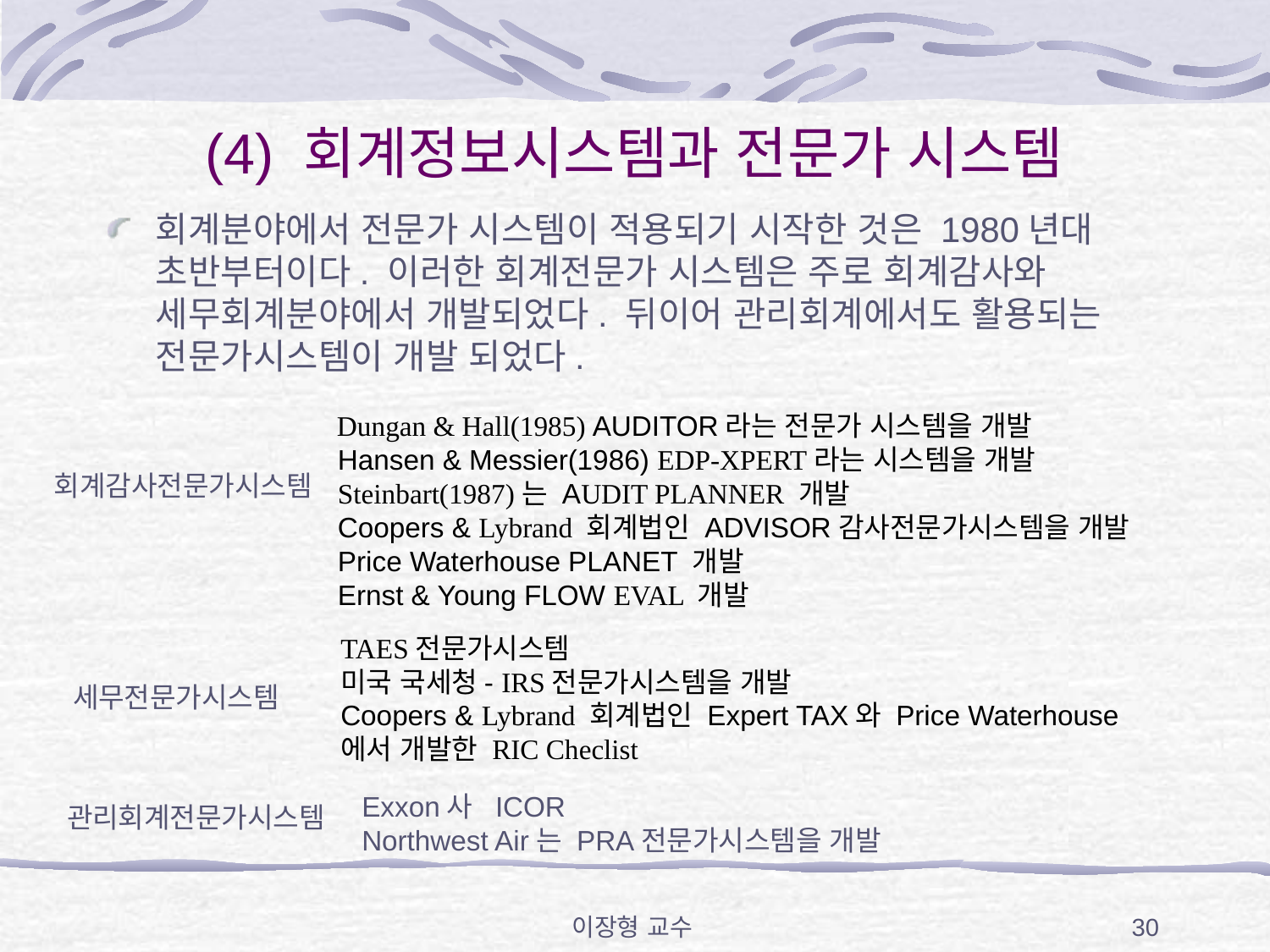

# (4) 회계정보시스템과 전문가 시스템
회계분야에서 전문가 시스템이 적용되기 시작한 것은 1980년대 초반부터이다. 이러한 회계전문가 시스템은 주로 회계감사와 세무회계분야에서 개발되었다. 뒤이어 관리회계에서도 활용되는 전문가시스템이 개발 되었다.

 Dungan & Hall(1985) AUDITOR라는 전문가 시스템을 개발
 Hansen & Messier(1986) EDP-XPERT라는 시스템을 개발
 Steinbart(1987)는 AUDIT PLANNER 개발
 Coopers & Lybrand 회계법인 ADVISOR감사전문가시스템을 개발
 Price Waterhouse PLANET 개발
 Ernst & Young FLOW EVAL 개발
회계감사전문가시스템
TAES전문가시스템
미국 국세청- IRS전문가시스템을 개발
Coopers & Lybrand 회계법인 Expert TAX와 Price Waterhouse
에서 개발한 RIC Checlist
세무전문가시스템
Exxon사  ICOR
Northwest Air는 PRA전문가시스템을 개발
관리회계전문가시스템
이장형 교수
30